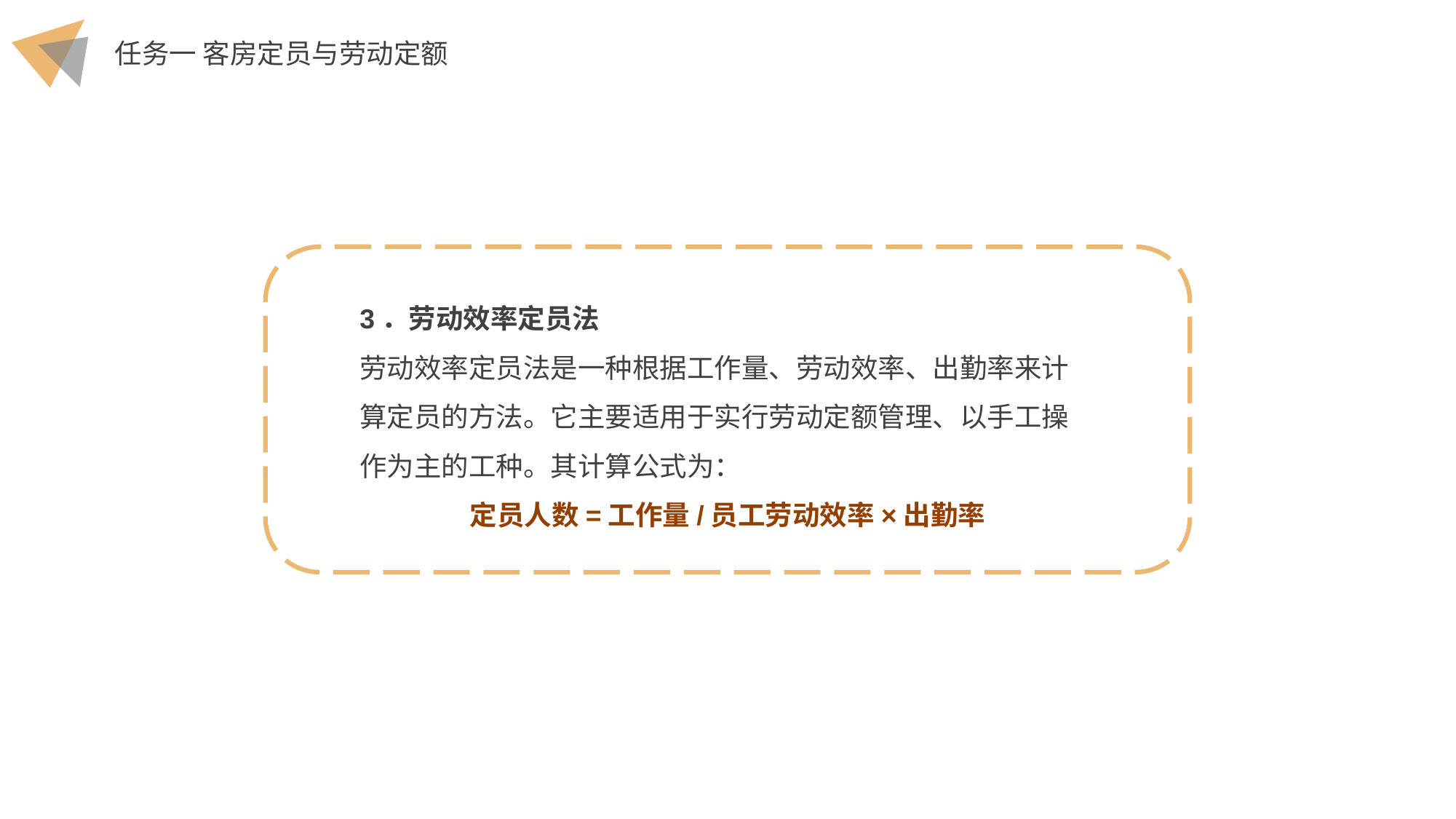

3．劳动效率定员法
劳动效率定员法是一种根据工作量、劳动效率、出勤率来计算定员的方法。它主要适用于实行劳动定额管理、以手工操作为主的工种。其计算公式为：
定员人数=工作量/员工劳动效率×出勤率